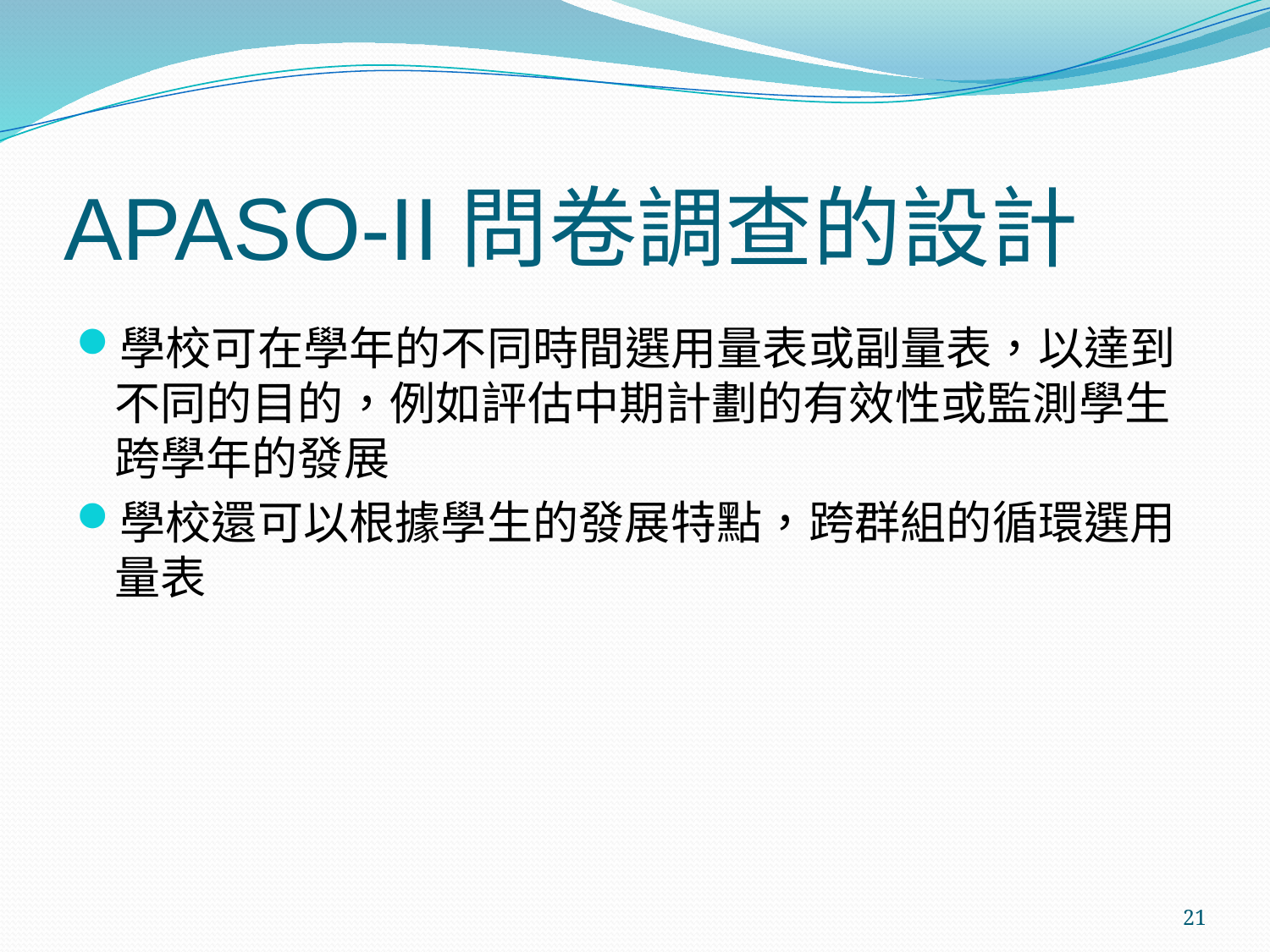

# APASO-II問卷調查的設計
學校可在學年的不同時間選用量表或副量表，以達到不同的目的，例如評估中期計劃的有效性或監測學生跨學年的發展
學校還可以根據學生的發展特點，跨群組的循環選用量表
21